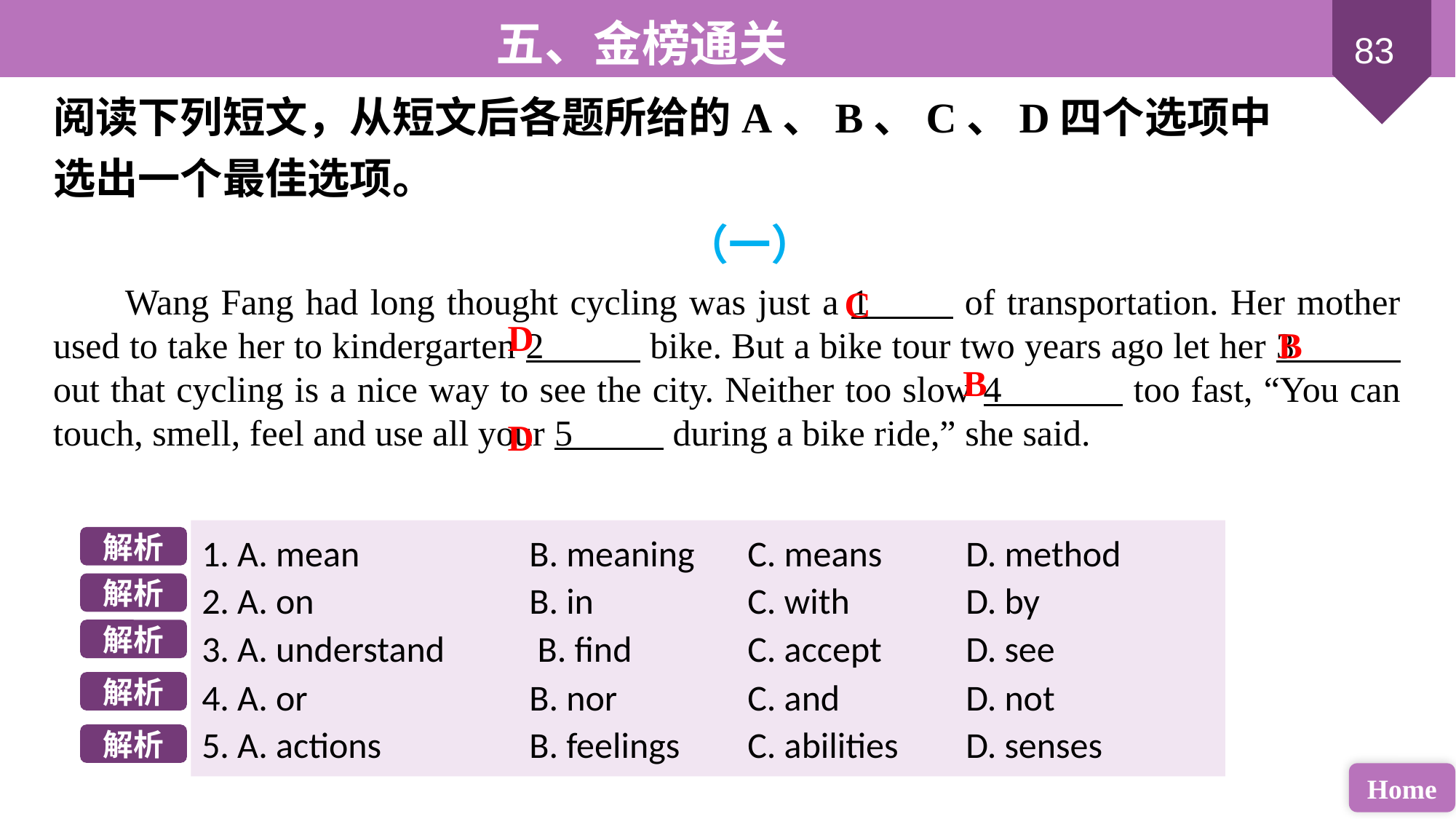

阅读下列短文，从短文后各题所给的A、B、C、D四个选项中选出一个最佳选项。
    （一）
      Wang Fang had long thought cycling was just a 1        of transportation. Her mother used to take her to kindergarten 2           bike. But a bike tour two years ago let her 3            out that cycling is a nice way to see the city. Neither too slow 4            too fast, “You can touch, smell, feel and use all your 5           during a bike ride,” she said.
C
D
B
B
D
1. A. mean 		B. meaning 	C. means 	D. method
2. A. on 		B. in 		C. with 	D. by
3. A. understand	 B. find 	C. accept 	D. see
4. A. or 		B. nor 		C. and 		D. not
5. A. actions 		B. feelings 	C. abilities 	D. senses
解析
解析
解析
解析
解析